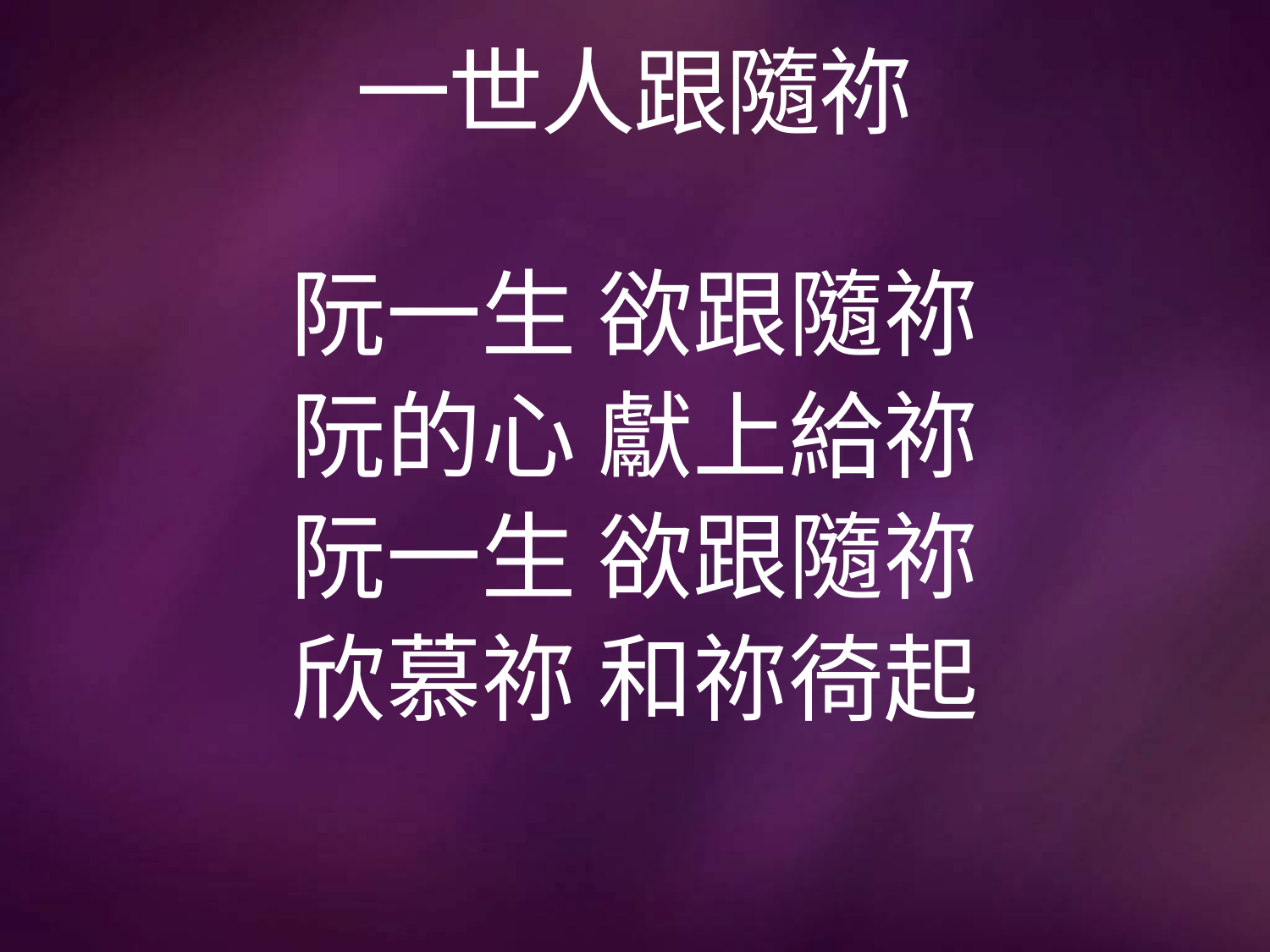

# 一世人跟隨祢
阮一生 欲跟隨祢
阮的心 獻上給祢
阮一生 欲跟隨祢
欣慕祢 和祢徛起